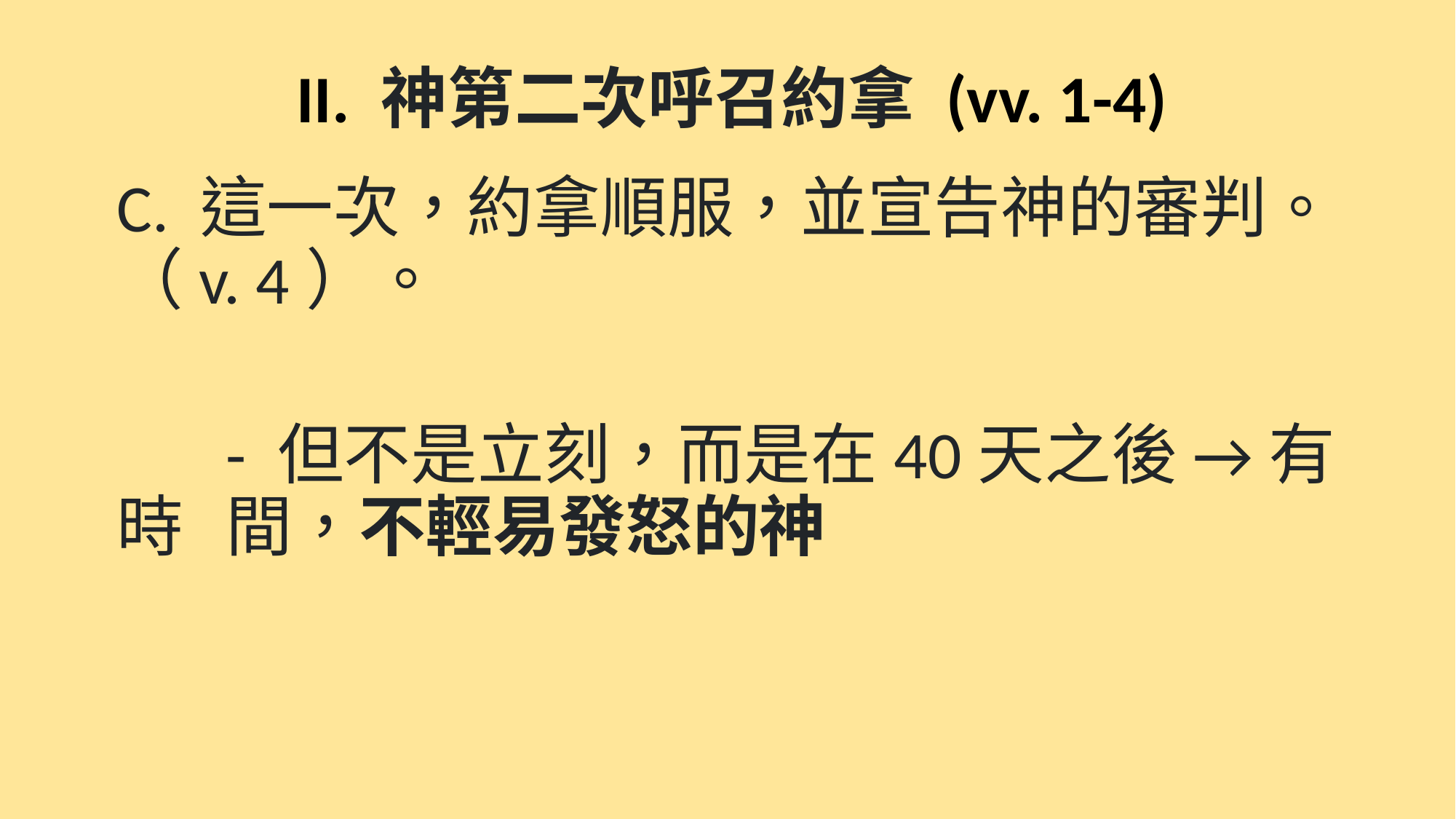

# II. 神第二次呼召約拿 (vv. 1-4)
C. 這一次，約拿順服，並宣告神的審判。（v. 4）。

	- 但不是立刻，而是在40天之後 → 有時	間，不輕易發怒的神